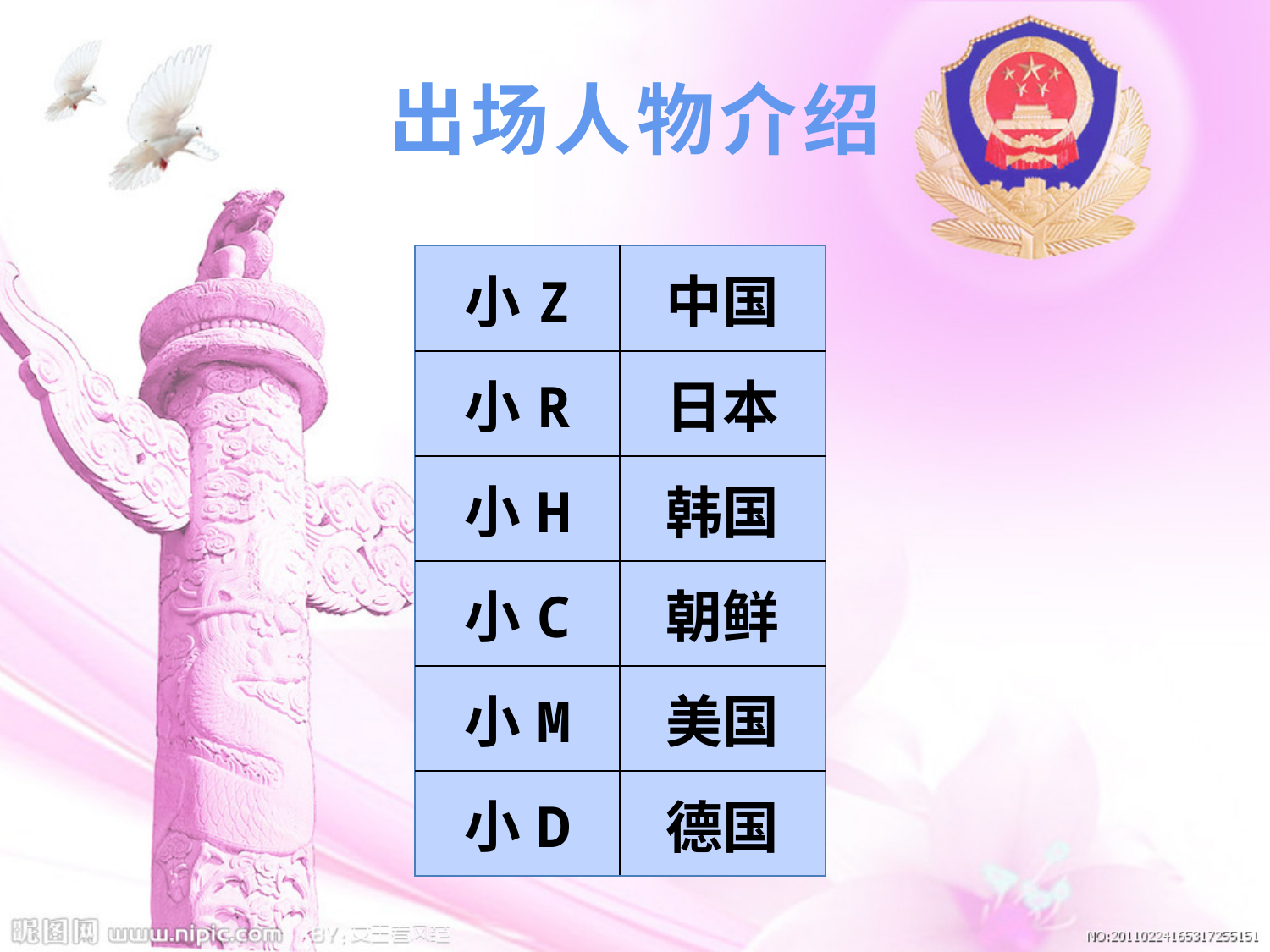

# 出场人物介绍
| 小Z | 中国 |
| --- | --- |
| 小R | 日本 |
| 小H | 韩国 |
| 小C | 朝鲜 |
| 小M | 美国 |
| 小D | 德国 |